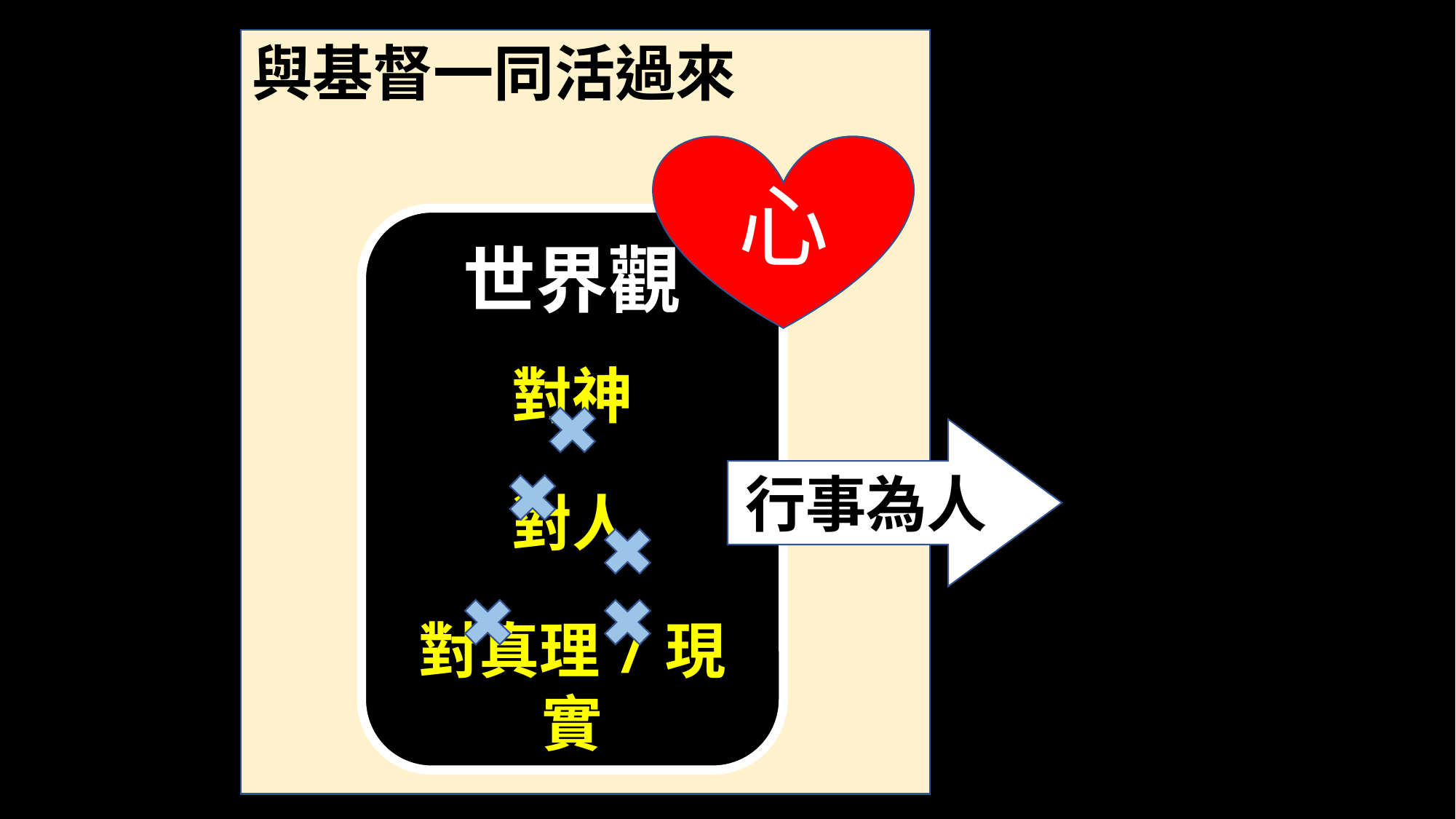

與基督一同活過來
心
世界觀

對神

對人

對真理/現實

行事為人